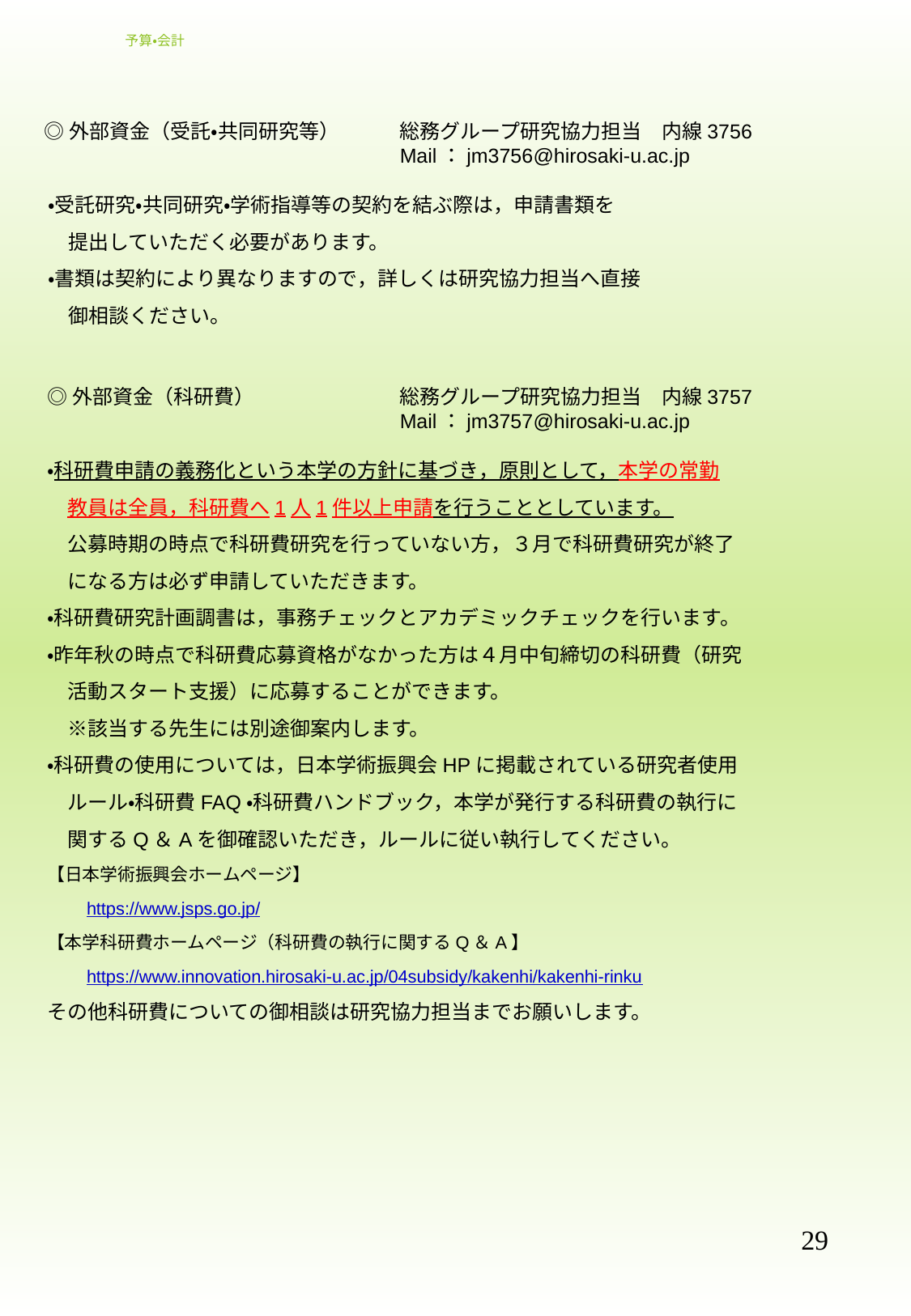

# 予算・会計
◎外部資金（受託・共同研究等）

　・受託研究・共同研究・学術指導等の契約を結ぶ際は，申請書類を
　　提出していただく必要があります。
　・書類は契約により異なりますので，詳しくは研究協力担当へ直接
　　御相談ください。
総務グループ研究協力担当　内線3756
Mail：jm3756@hirosaki-u.ac.jp

◎外部資金（科研費）

・科研費申請の義務化という本学の方針に基づき，原則として，本学の常勤
　教員は全員，科研費へ1人1件以上申請を行うこととしています。
　公募時期の時点で科研費研究を行っていない方，３月で科研費研究が終了
　になる方は必ず申請していただきます。
・科研費研究計画調書は，事務チェックとアカデミックチェックを行います。
・昨年秋の時点で科研費応募資格がなかった方は４月中旬締切の科研費（研究
　活動スタート支援）に応募することができます。
　※該当する先生には別途御案内します。
・科研費の使用については，日本学術振興会HPに掲載されている研究者使用
　ルール・科研費FAQ・科研費ハンドブック，本学が発行する科研費の執行に
　関するQ＆Aを御確認いただき，ルールに従い執行してください。
【日本学術振興会ホームページ】
　　https://www.jsps.go.jp/
【本学科研費ホームページ（科研費の執行に関するQ＆A】
　　https://www.innovation.hirosaki-u.ac.jp/04subsidy/kakenhi/kakenhi-rinku
その他科研費についての御相談は研究協力担当までお願いします。
総務グループ研究協力担当　内線3757
Mail：jm3757@hirosaki-u.ac.jp

29